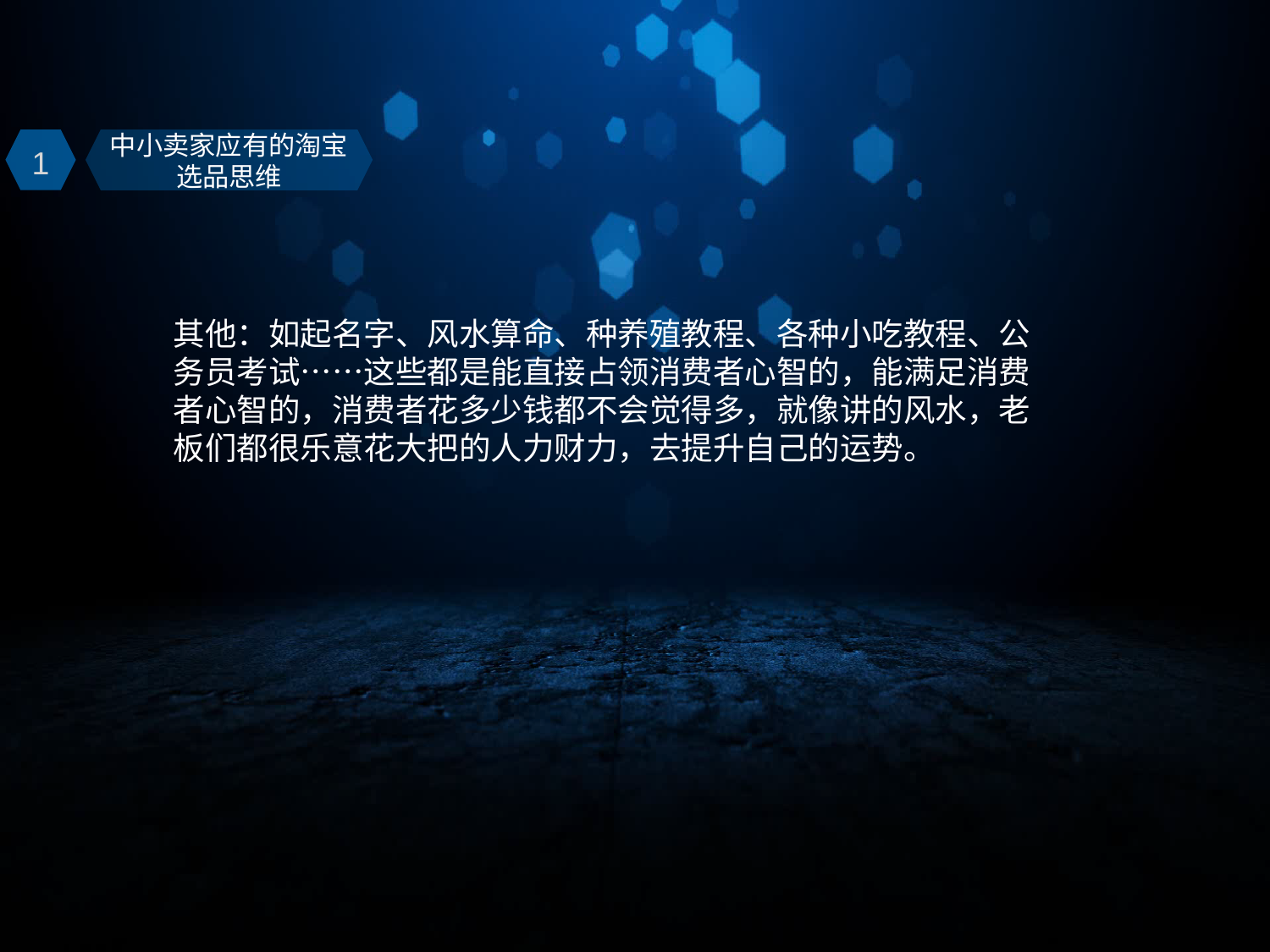

中小卖家应有的淘宝选品思维

1

其他：如起名字、风水算命、种养殖教程、各种小吃教程、公务员考试……这些都是能直接占领消费者心智的，能满足消费者心智的，消费者花多少钱都不会觉得多，就像讲的风水，老板们都很乐意花大把的人力财力，去提升自己的运势。